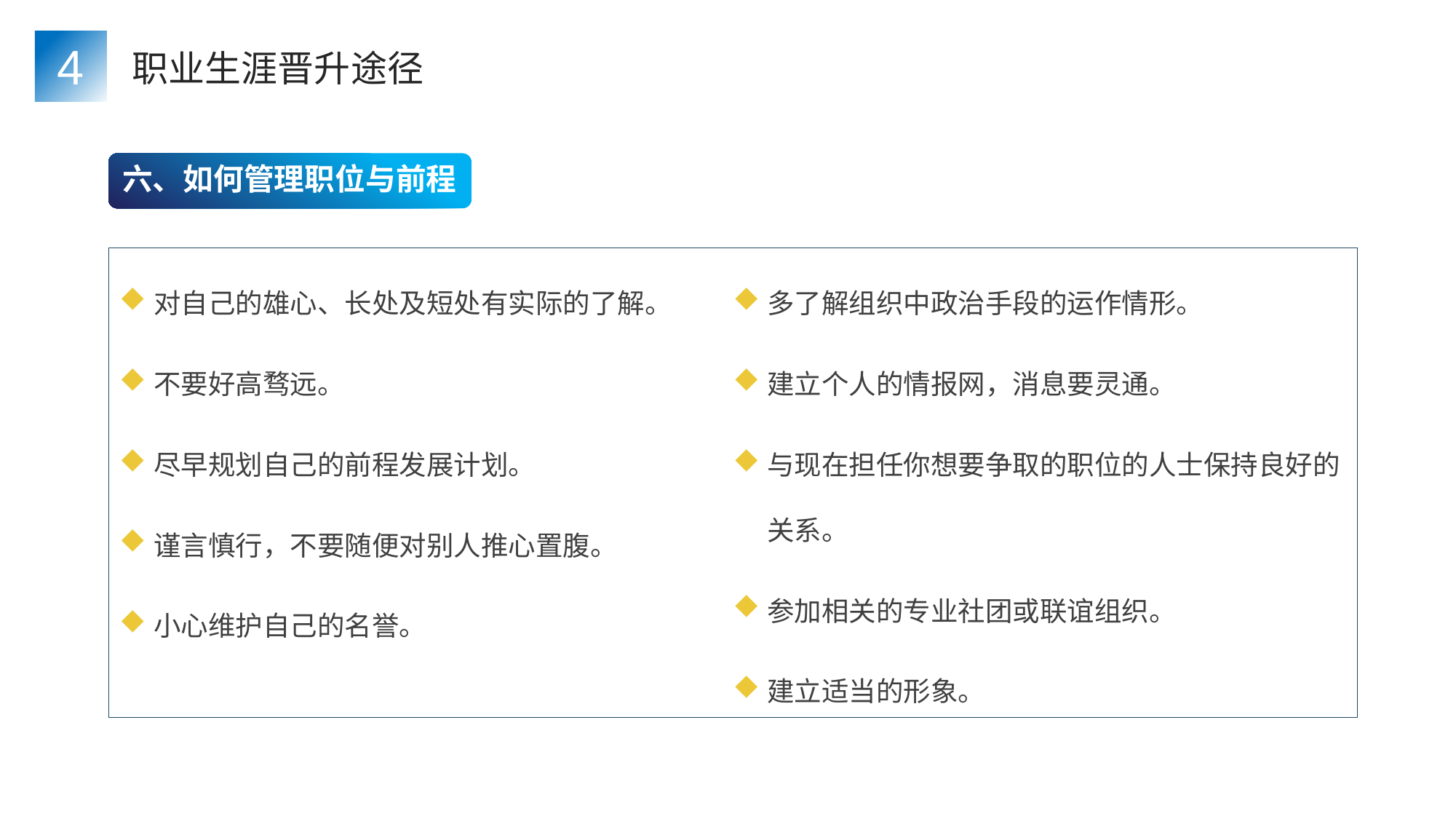

4
职业生涯晋升途径

六、如何管理职位与前程
对自己的雄心、长处及短处有实际的了解。
不要好高骛远。
尽早规划自己的前程发展计划。
谨言慎行，不要随便对别人推心置腹。
小心维护自己的名誉。
多了解组织中政治手段的运作情形。
建立个人的情报网，消息要灵通。
与现在担任你想要争取的职位的人士保持良好的关系。
参加相关的专业社团或联谊组织。
建立适当的形象。